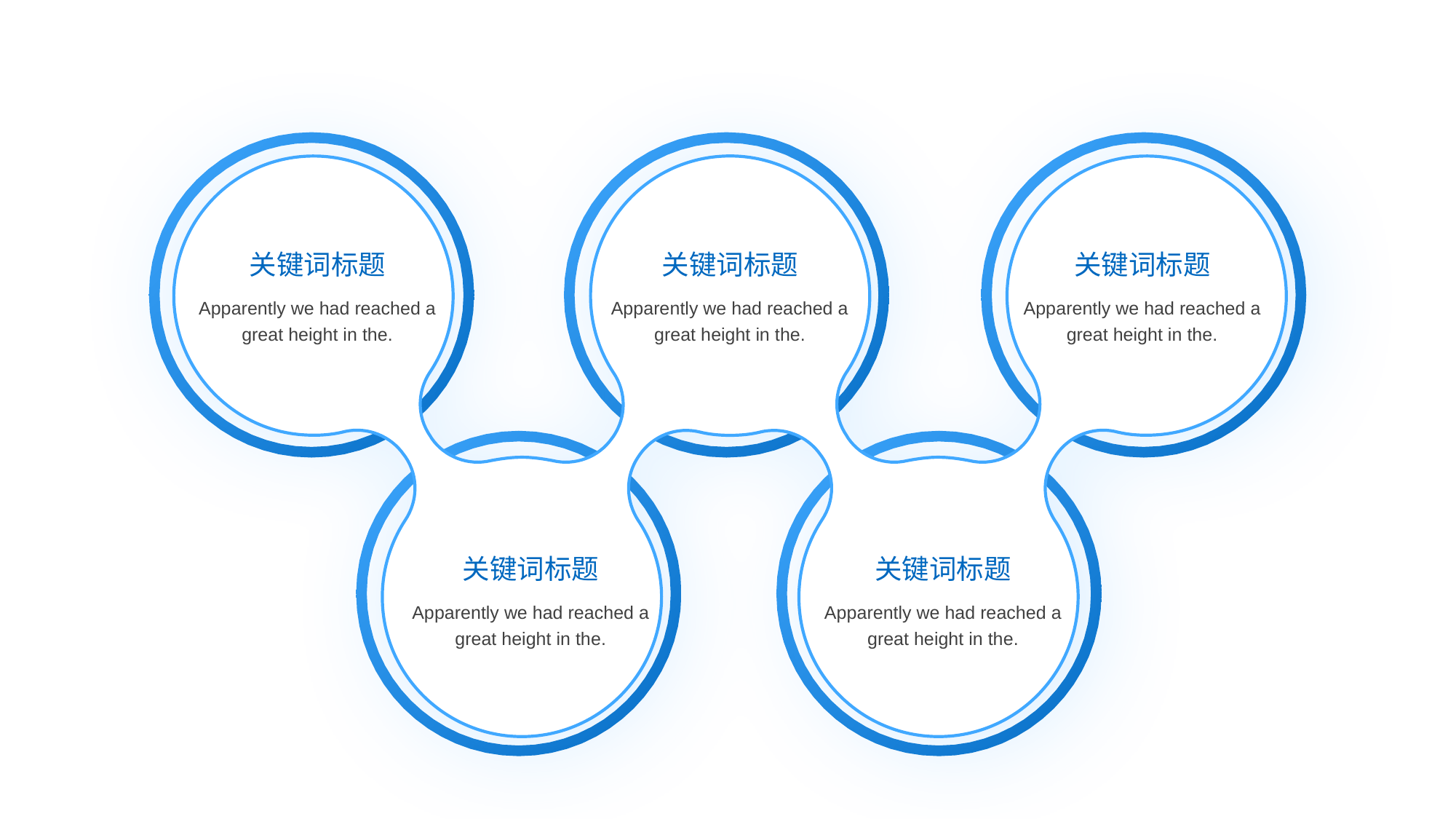

关键词标题
Apparently we had reached a great height in the.
关键词标题
Apparently we had reached a great height in the.
关键词标题
Apparently we had reached a great height in the.

关键词标题
Apparently we had reached a great height in the.
关键词标题
Apparently we had reached a great height in the.